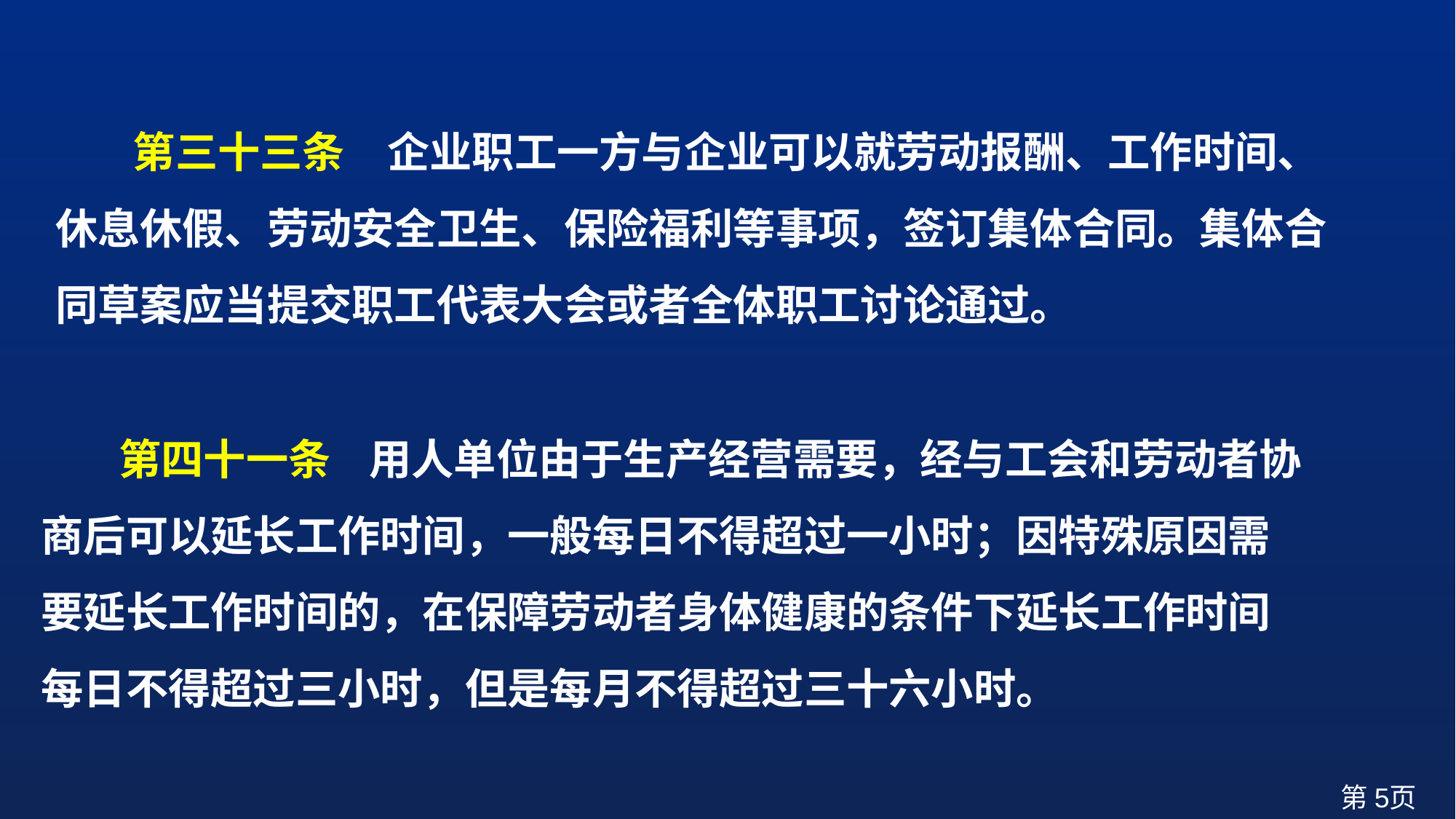

第三十三条　企业职工一方与企业可以就劳动报酬、工作时间、休息休假、劳动安全卫生、保险福利等事项，签订集体合同。集体合同草案应当提交职工代表大会或者全体职工讨论通过。
       第四十一条    用人单位由于生产经营需要，经与工会和劳动者协商后可以延长工作时间，一般每日不得超过一小时；因特殊原因需要延长工作时间的，在保障劳动者身体健康的条件下延长工作时间每日不得超过三小时，但是每月不得超过三十六小时。
第5页